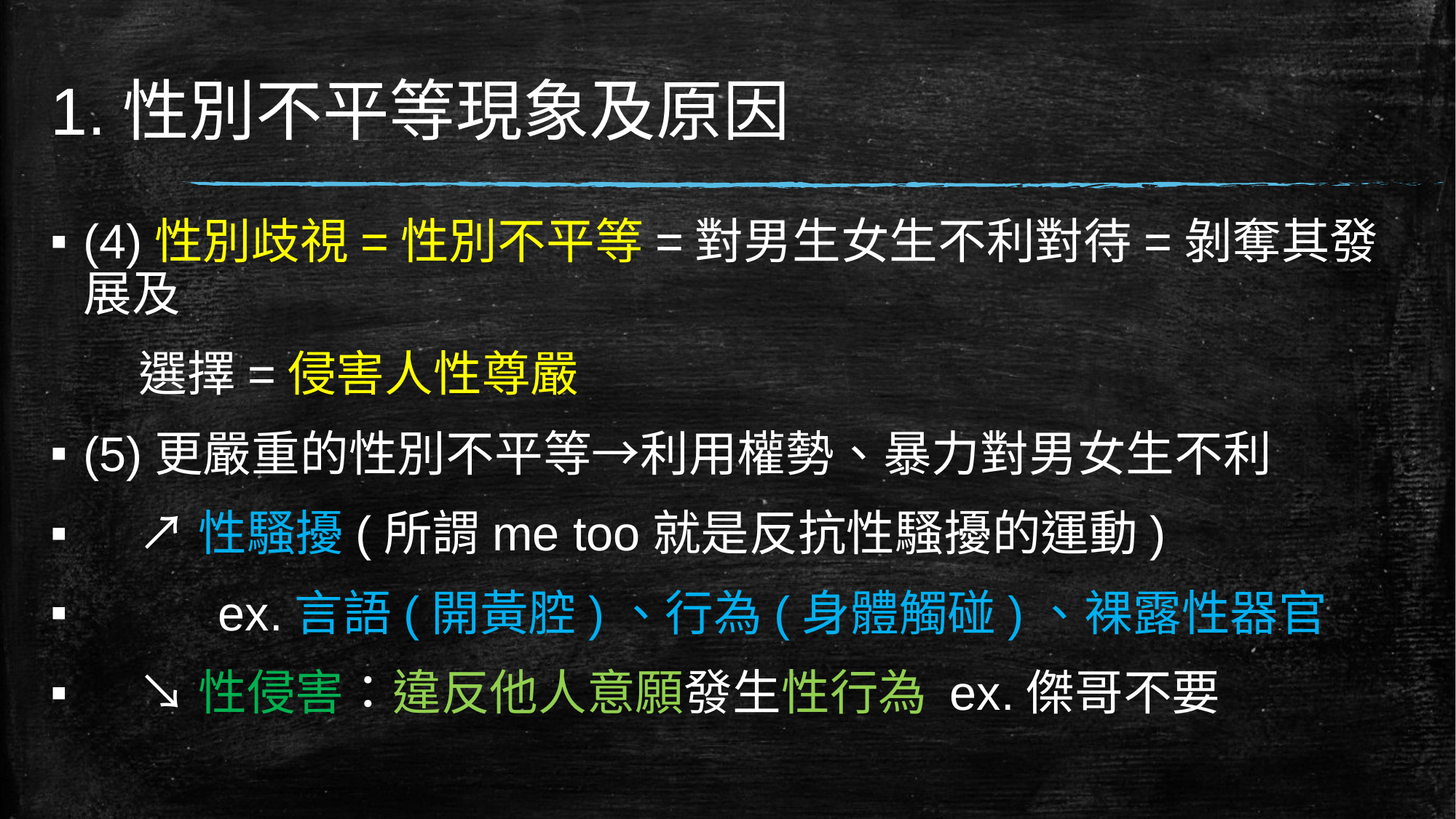

# 1.性別不平等現象及原因
(4)性別歧視=性別不平等=對男生女生不利對待=剝奪其發展及
       選擇=侵害人性尊嚴
(5)更嚴重的性別不平等→利用權勢、暴力對男女生不利
     ↗性騷擾(所謂me too就是反抗性騷擾的運動)
          ex.言語(開黃腔)、行為(身體觸碰)、裸露性器官
     ↘性侵害：違反他人意願發生性行為 ex.傑哥不要